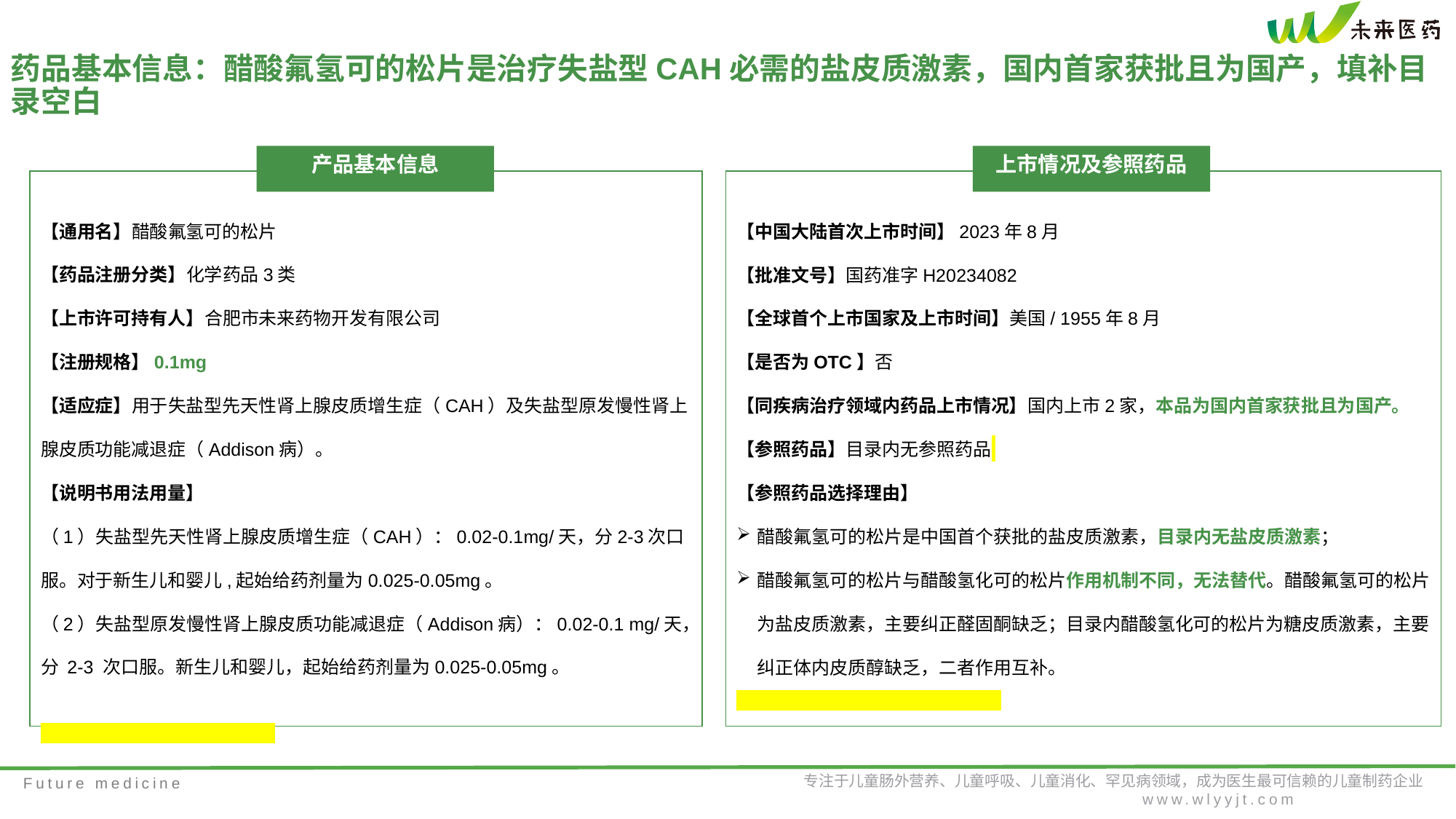

药品基本信息：醋酸氟氢可的松片是治疗失盐型CAH必需的盐皮质激素，国内首家获批且为国产，填补目录空白
产品基本信息
上市情况及参照药品

【通用名】醋酸氟氢可的松片
【药品注册分类】化学药品3类
【上市许可持有人】合肥市未来药物开发有限公司
【注册规格】0.1mg
【适应症】用于失盐型先天性肾上腺皮质增生症（CAH）及失盐型原发慢性肾上腺皮质功能减退症（Addison病）。
【说明书用法用量】
（1）失盐型先天性肾上腺皮质增生症（CAH）：0.02-0.1mg/天，分2-3次口服。对于新生儿和婴儿,起始给药剂量为0.025-0.05mg。
（2）失盐型原发慢性肾上腺皮质功能减退症（Addison病）：0.02-0.1 mg/天，分 2-3 次口服。新生儿和婴儿，起始给药剂量为0.025-0.05mg。

【中国大陆首次上市时间】2023年8月
【批准文号】国药准字H20234082
【全球首个上市国家及上市时间】美国/ 1955年8月
【是否为OTC】否
【同疾病治疗领域内药品上市情况】国内上市2家，本品为国内首家获批且为国产。
【参照药品】目录内无参照药品
【参照药品选择理由】
醋酸氟氢可的松片是中国首个获批的盐皮质激素，目录内无盐皮质激素；
醋酸氟氢可的松片与醋酸氢化可的松片作用机制不同，无法替代。醋酸氟氢可的松片为盐皮质激素，主要纠正醛固酮缺乏；目录内醋酸氢化可的松片为糖皮质激素，主要纠正体内皮质醇缺乏，二者作用互补。